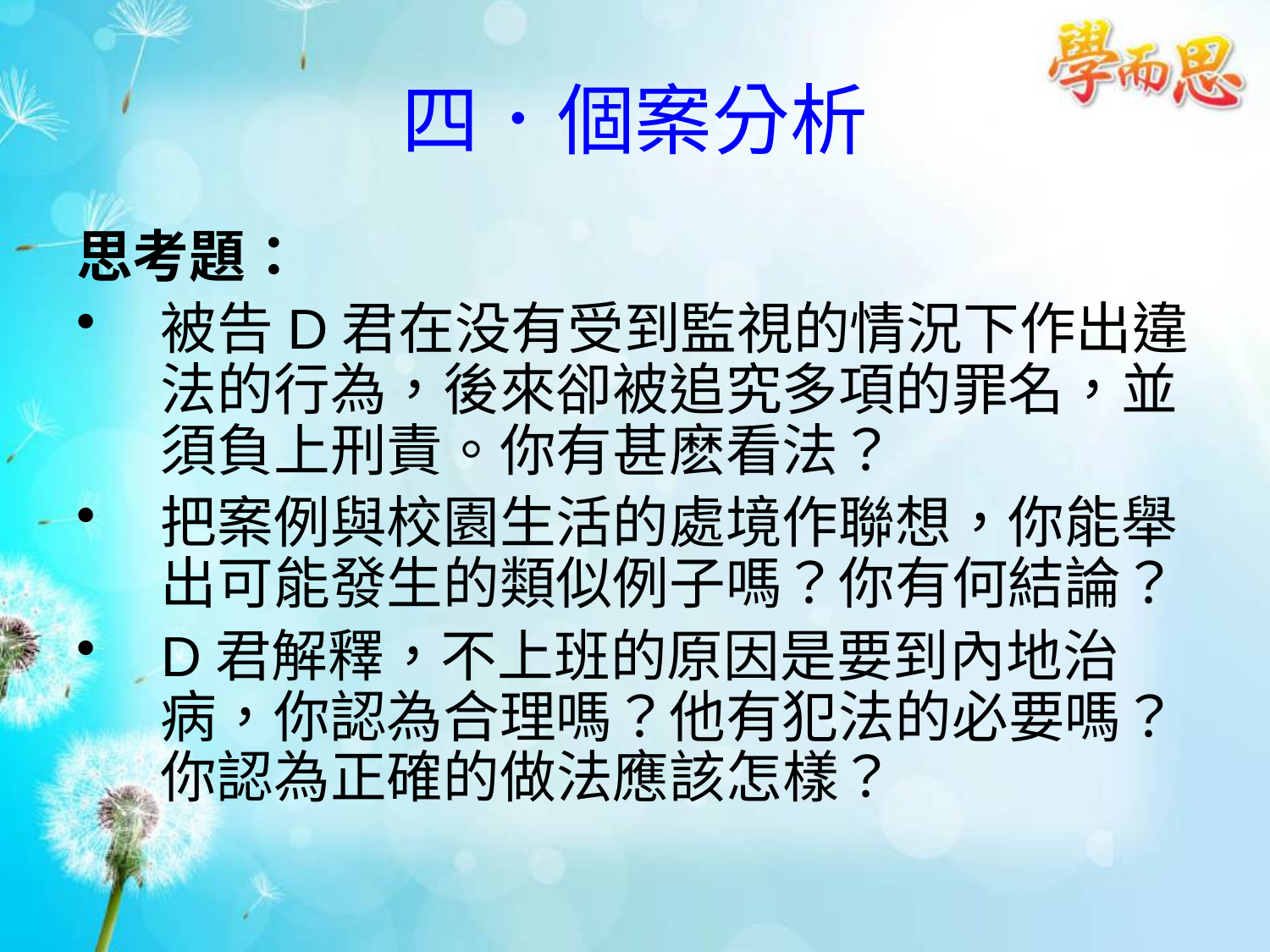

# 四．個案分析
思考題：
被告D君在没有受到監視的情況下作出違法的行為，後來卻被追究多項的罪名，並須負上刑責。你有甚麽看法？
把案例與校園生活的處境作聯想，你能舉出可能發生的類似例子嗎？你有何結論？
D君解釋，不上班的原因是要到內地治病，你認為合理嗎？他有犯法的必要嗎？你認為正確的做法應該怎樣？